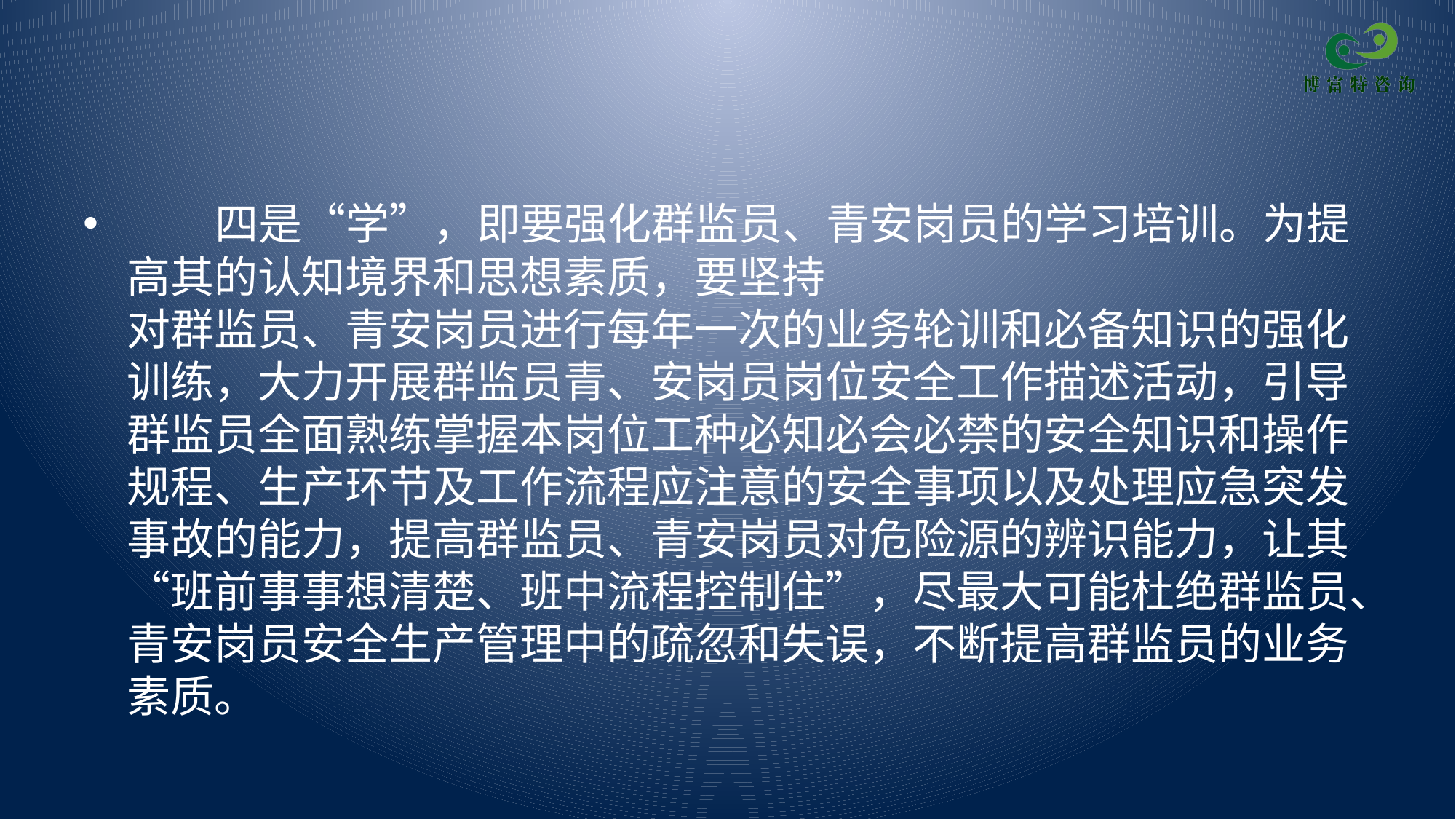

#
        四是“学”，即要强化群监员、青安岗员的学习培训。为提高其的认知境界和思想素质，要坚持
对群监员、青安岗员进行每年一次的业务轮训和必备知识的强化训练，大力开展群监员青、安岗员岗位安全工作描述活动，引导群监员全面熟练掌握本岗位工种必知必会必禁的安全知识和操作规程、生产环节及工作流程应注意的安全事项以及处理应急突发事故的能力，提高群监员、青安岗员对危险源的辨识能力，让其“班前事事想清楚、班中流程控制住”，尽最大可能杜绝群监员、青安岗员安全生产管理中的疏忽和失误，不断提高群监员的业务素质。